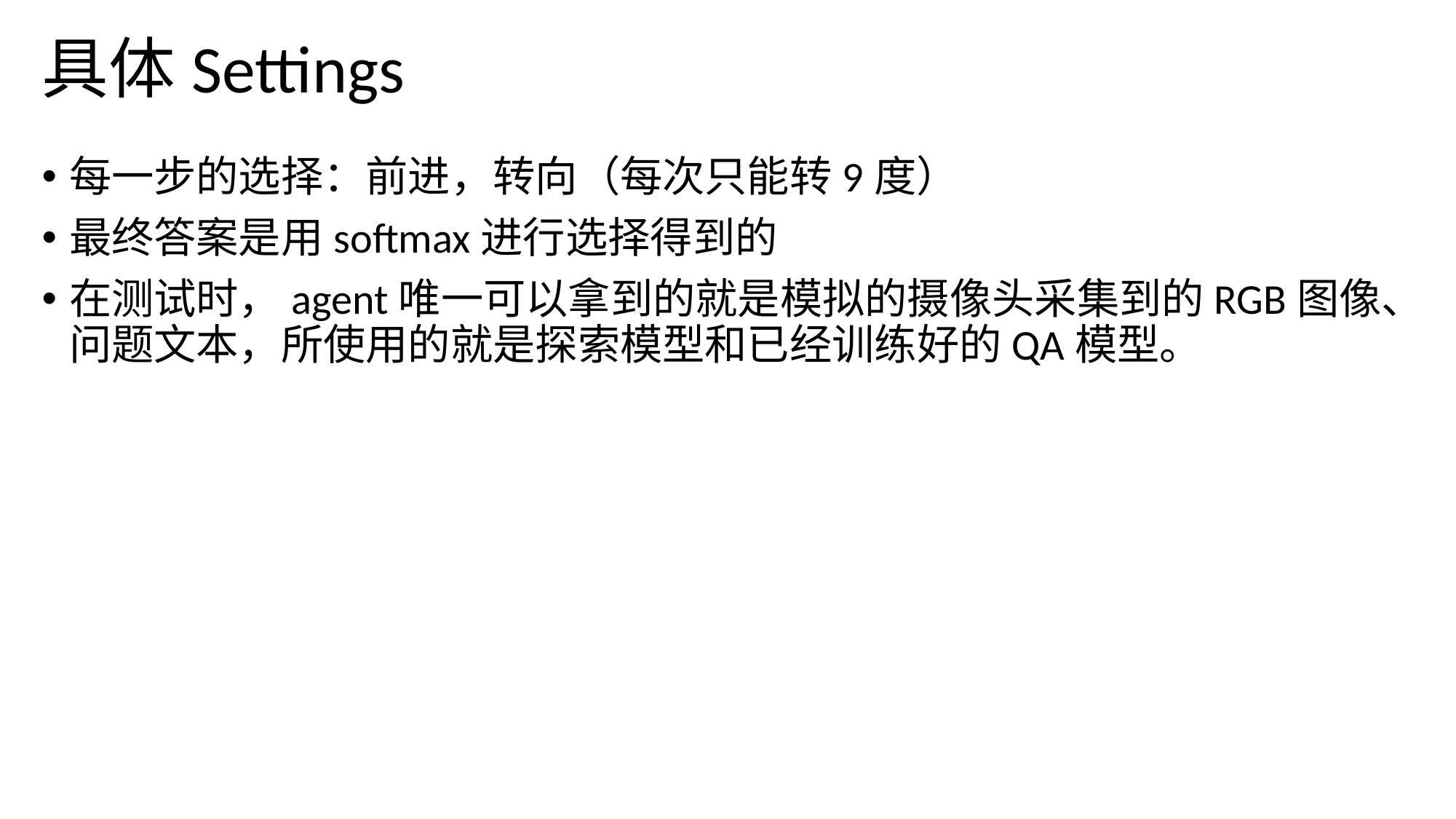

# 具体Settings
每一步的选择：前进，转向（每次只能转9度）
最终答案是用softmax进行选择得到的
在测试时，agent唯一可以拿到的就是模拟的摄像头采集到的RGB图像、问题文本，所使用的就是探索模型和已经训练好的QA模型。